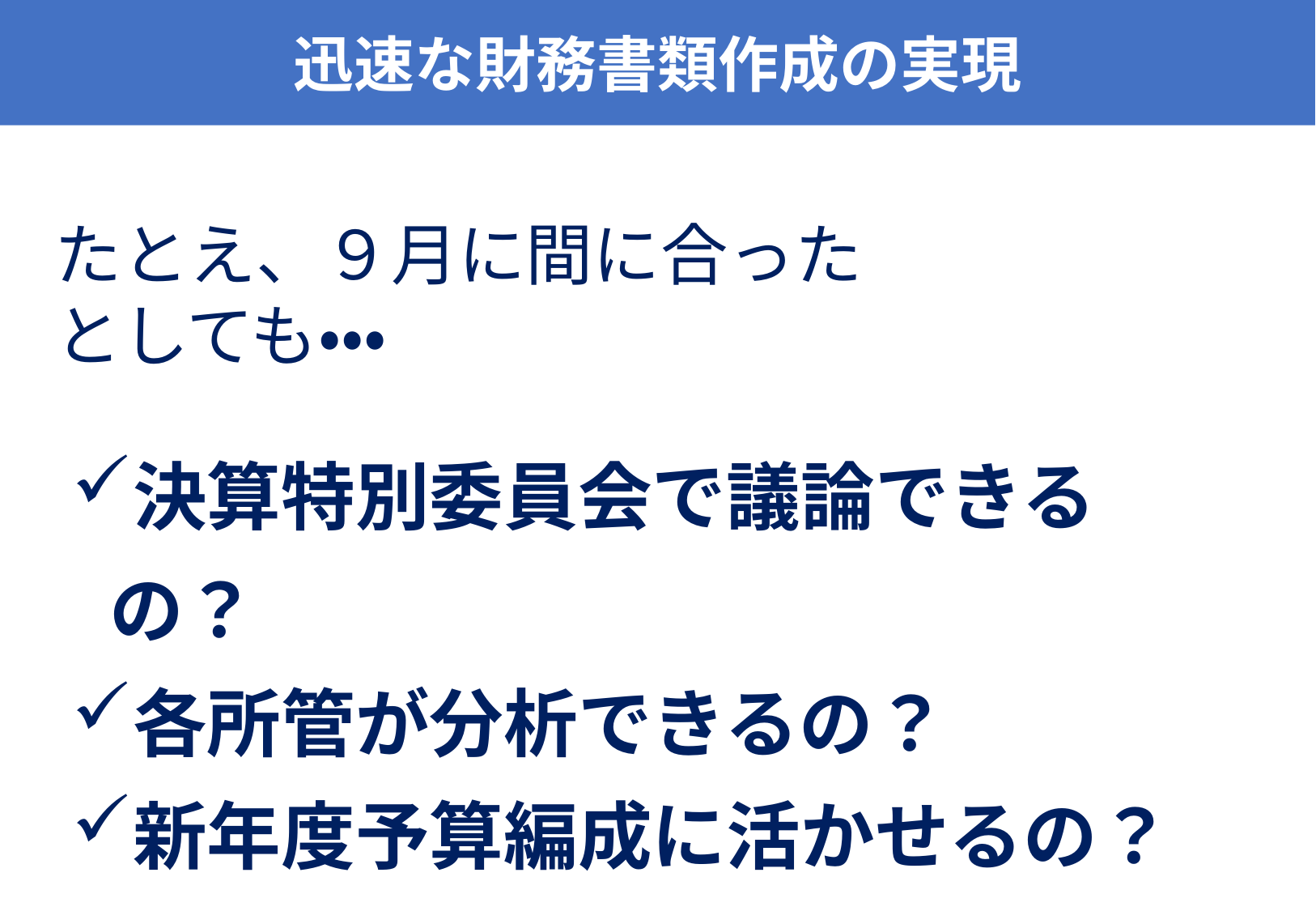

迅速な財務書類作成の実現
たとえ、９月に間に合ったとしても・・・
決算特別委員会で議論できるの？
各所管が分析できるの？
新年度予算編成に活かせるの？